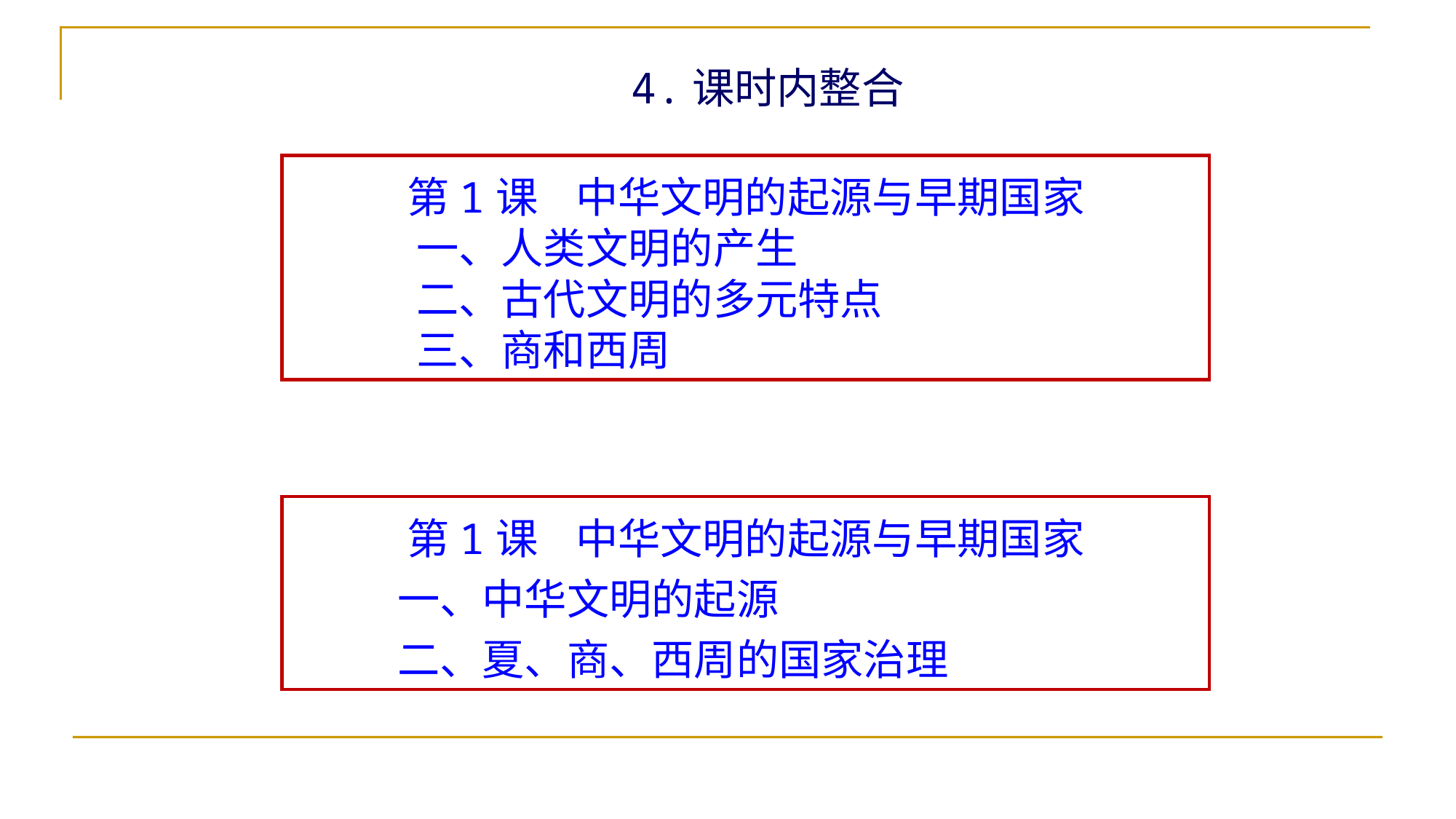

4.课时内整合
第1课    中华文明的起源与早期国家
            一、人类文明的产生
            二、古代文明的多元特点
            三、商和西周
第1课    中华文明的起源与早期国家
          一、中华文明的起源
          二、夏、商、西周的国家治理